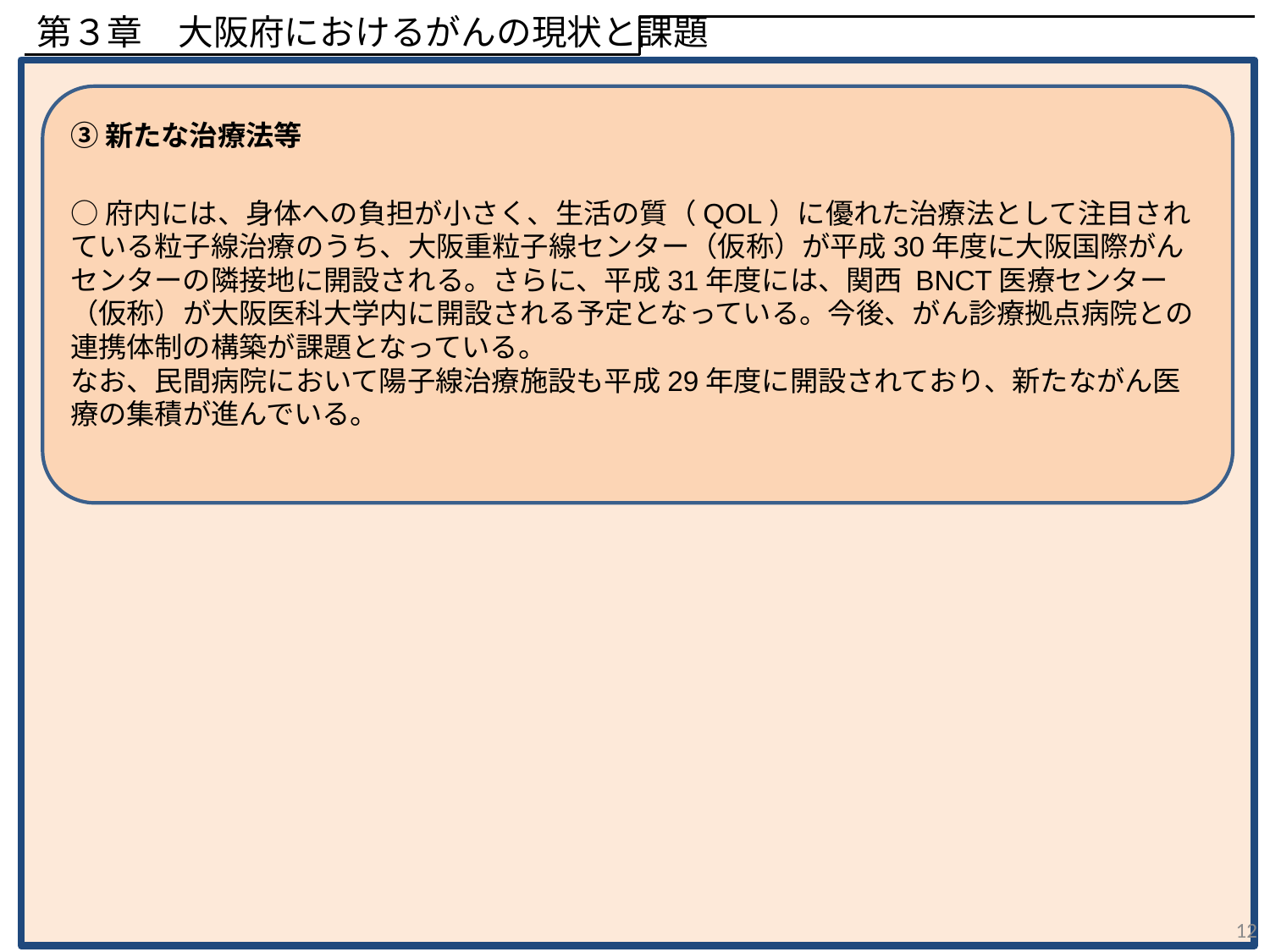

第３章　大阪府におけるがんの現状と課題

③新たな治療法等

○府内には、身体への負担が小さく、生活の質（QOL）に優れた治療法として注目されている粒子線治療のうち、大阪重粒子線センター（仮称）が平成30年度に大阪国際がんセンターの隣接地に開設される。さらに、平成31年度には、関西 BNCT医療センター（仮称）が大阪医科大学内に開設される予定となっている。今後、がん診療拠点病院との連携体制の構築が課題となっている。
なお、民間病院において陽子線治療施設も平成29年度に開設されており、新たながん医療の集積が進んでいる。

12